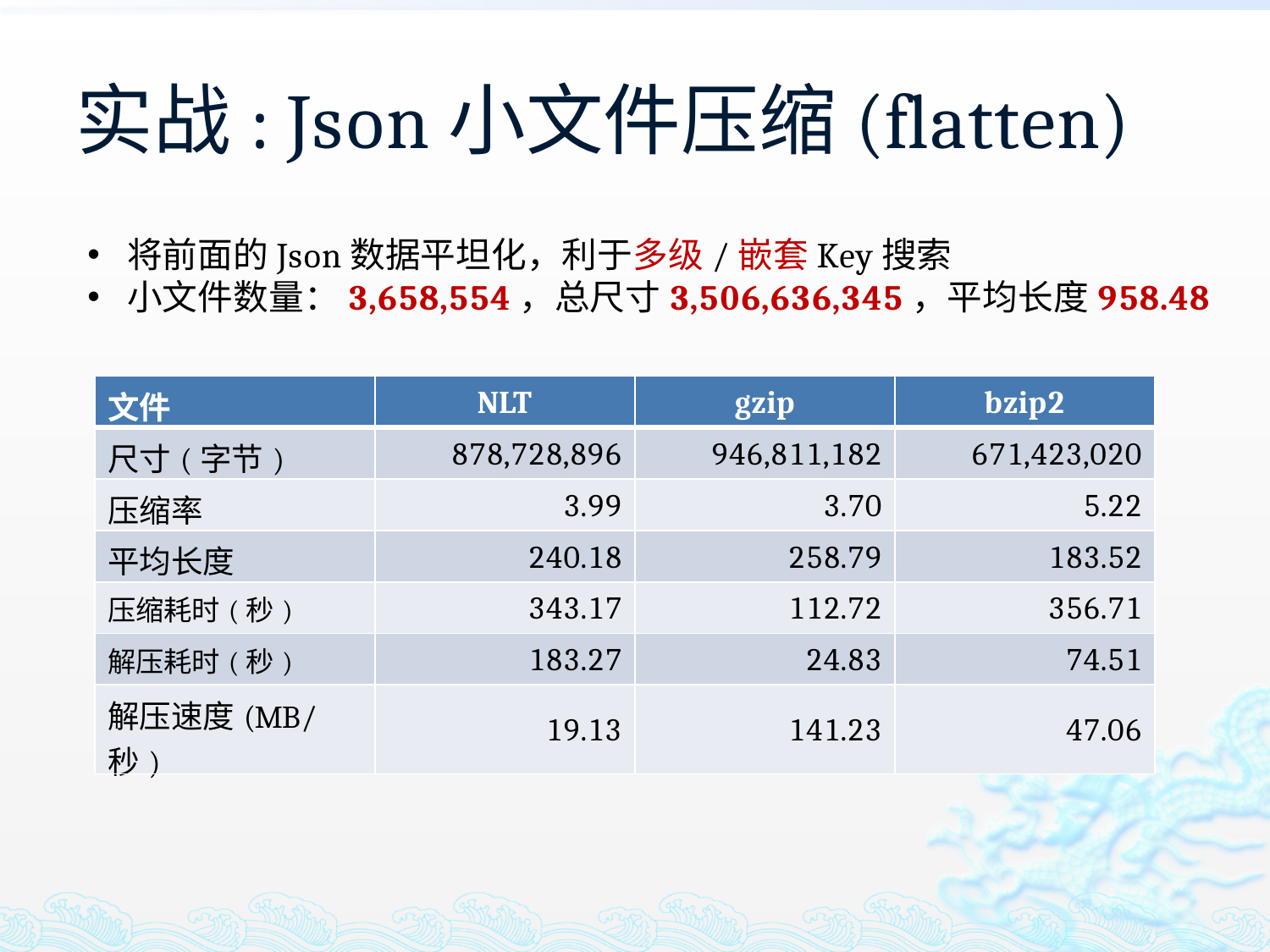

# 实战: Json小文件压缩(flatten)
将前面的Json数据平坦化，利于多级/嵌套Key搜索
小文件数量：3,658,554，总尺寸3,506,636,345，平均长度958.48
| 文件 | NLT | gzip | bzip2 |
| --- | --- | --- | --- |
| 尺寸(字节) | 878,728,896 | 946,811,182 | 671,423,020 |
| 压缩率 | 3.99 | 3.70 | 5.22 |
| 平均长度 | 240.18 | 258.79 | 183.52 |
| 压缩耗时(秒) | 343.17 | 112.72 | 356.71 |
| 解压耗时(秒) | 183.27 | 24.83 | 74.51 |
| 解压速度(MB/秒) | 19.13 | 141.23 | 47.06 |